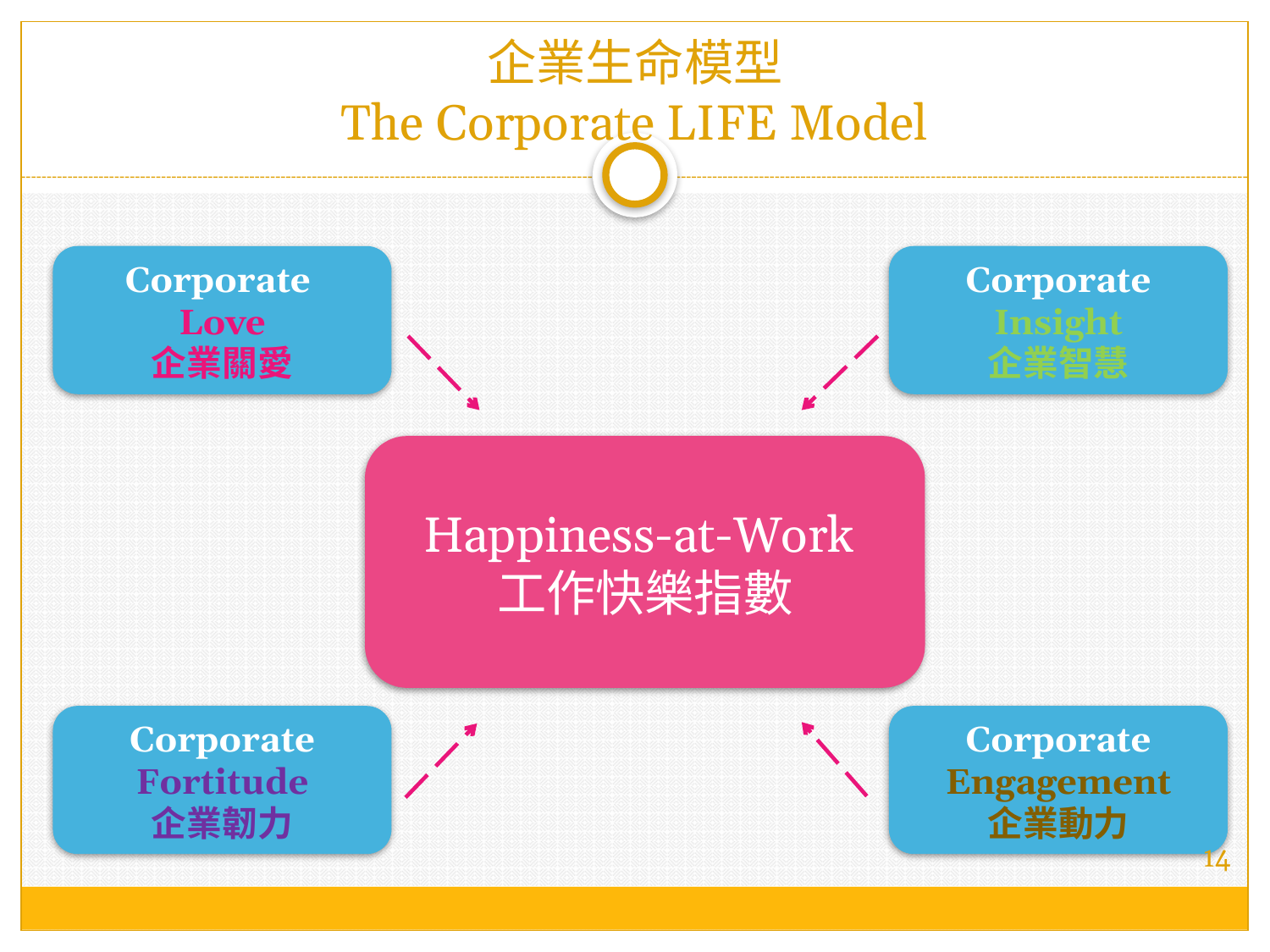

# 企業生命模型 The Corporate LIFE Model
Corporate
Love
企業關愛
Corporate Insight
企業智慧
Happiness-at-Work
工作快樂指數
Corporate Fortitude
企業韌力
Corporate Engagement
企業動力
14